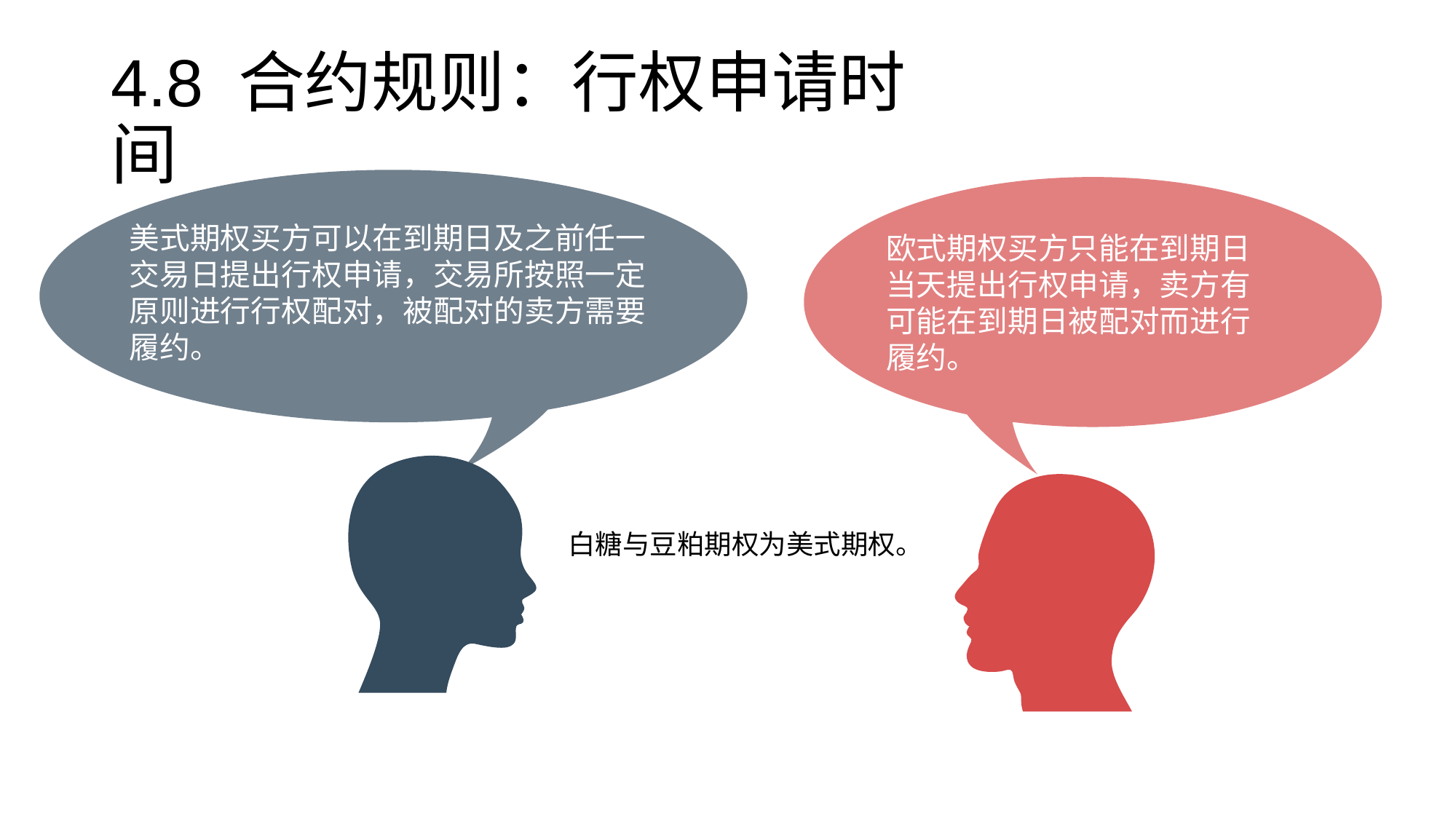

# 4.8 合约规则：行权申请时间

美式期权买方可以在到期日及之前任一交易日提出行权申请，交易所按照一定原则进行行权配对，被配对的卖方需要履约。
欧式期权买方只能在到期日当天提出行权申请，卖方有可能在到期日被配对而进行履约。

白糖与豆粕期权为美式期权。